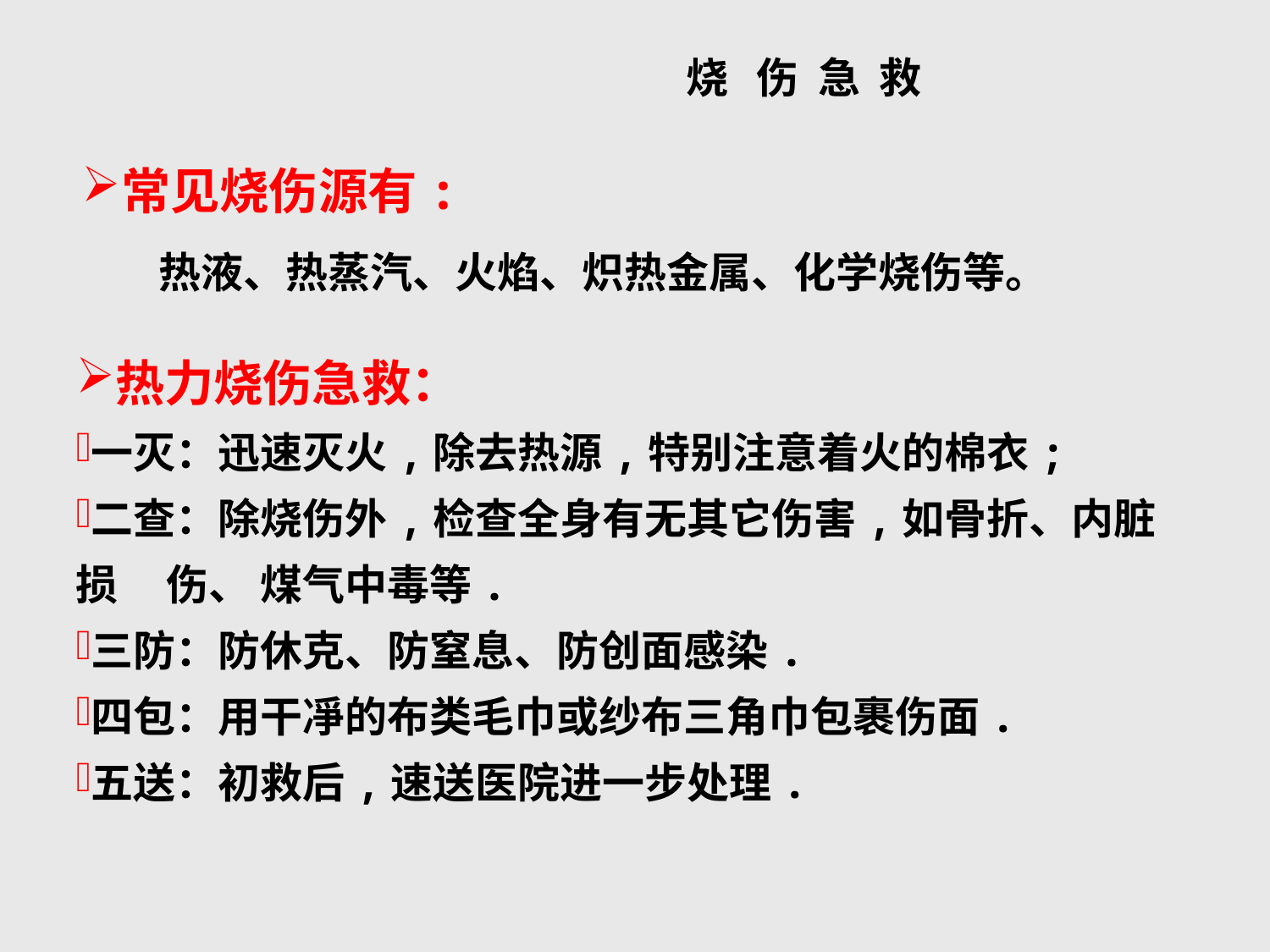

# 烧   伤  急  救
常见烧伤源有:
       热液、热蒸汽、火焰、炽热金属、化学烧伤等。
热力烧伤急救：
一灭：迅速灭火,除去热源,特别注意着火的棉衣;
二查：除烧伤外,检查全身有无其它伤害,如骨折、内脏损     伤、 煤气中毒等.
三防：防休克、防窒息、防创面感染.
四包：用干凈的布类毛巾或纱布三角巾包裹伤面.
五送：初救后,速送医院进一步处理.

33